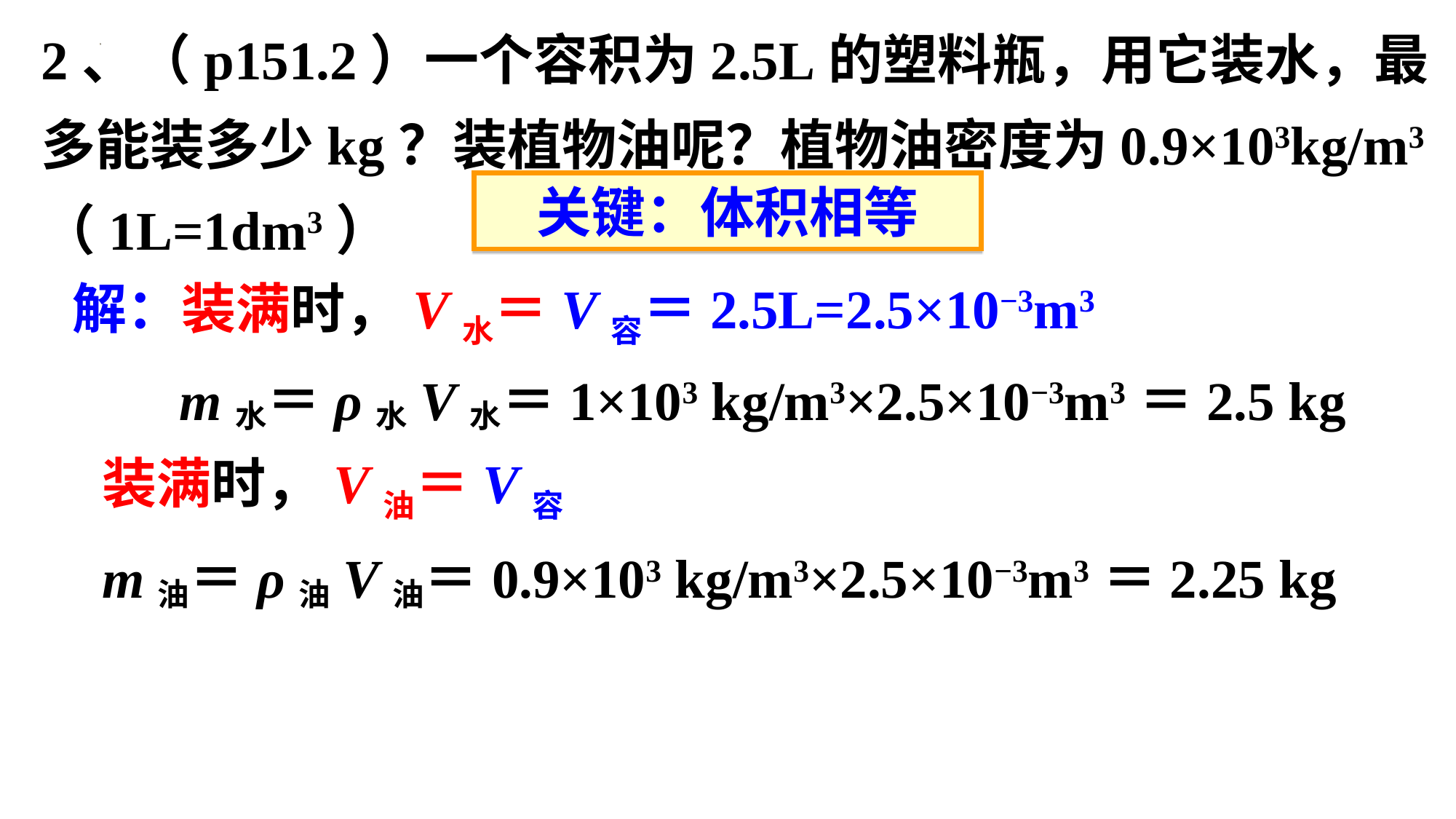

2、（p151.2）一个容积为2.5L的塑料瓶，用它装水，最多能装多少kg？装植物油呢？植物油密度为0.9×103kg/m3
（1L=1dm3）
关键：体积相等
解：装满时，V水＝V容＝2.5L=2.5×10−3m3
m水＝ρ水V水＝1×103 kg/m3×2.5×10−3m3＝2.5 kg
装满时，V油＝V容
m油＝ρ油V油＝0.9×103 kg/m3×2.5×10−3m3＝2.25 kg